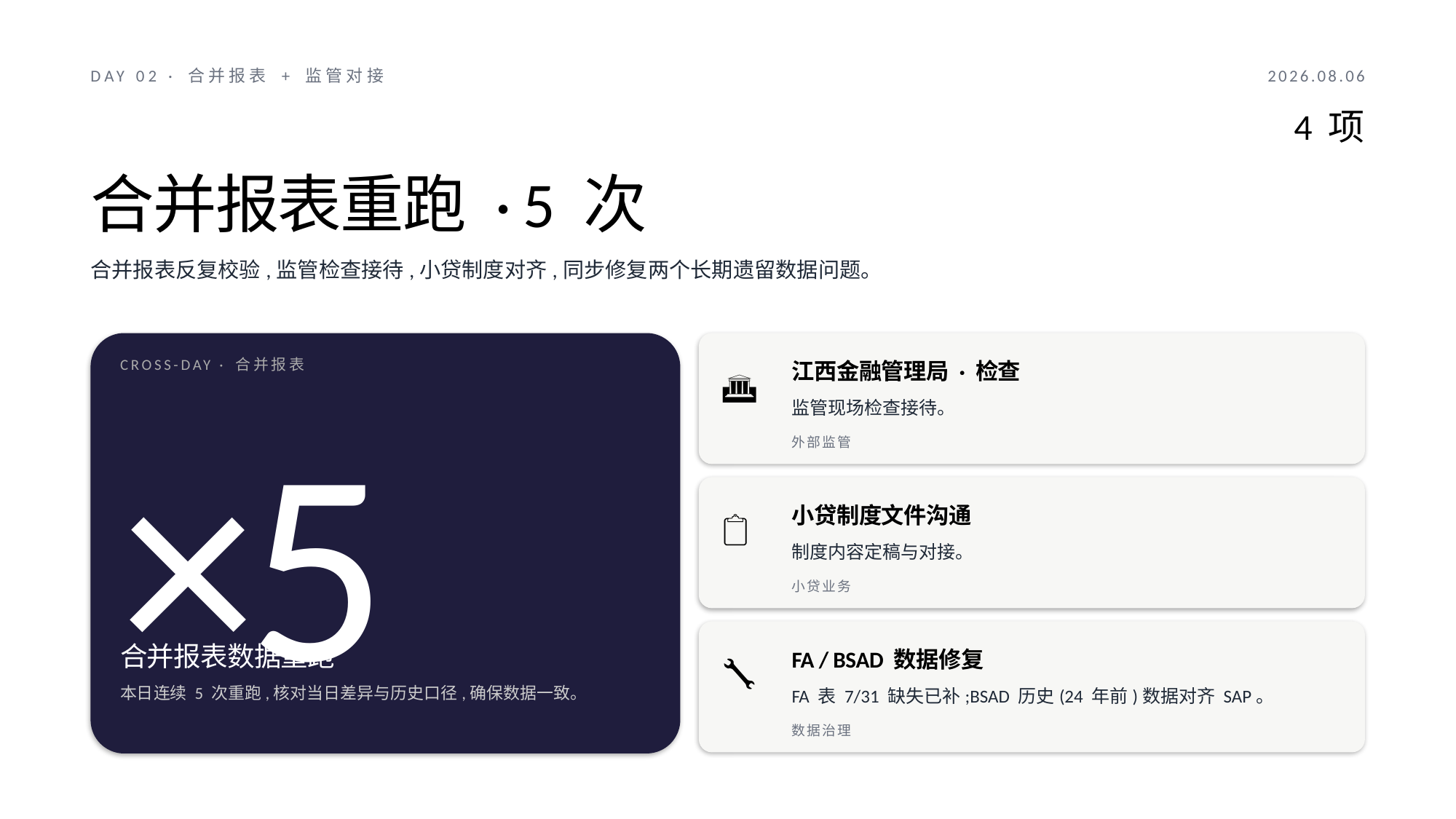

DAY 02 · 合并报表 + 监管对接
2026.08.06
4 项
合并报表重跑 · 5 次
合并报表反复校验,监管检查接待,小贷制度对齐,同步修复两个长期遗留数据问题。

CROSS-DAY · 合并报表
江西金融管理局 · 检查
🏛️
×5
监管现场检查接待。
外部监管

小贷制度文件沟通
📋
制度内容定稿与对接。
小贷业务

合并报表数据重跑
FA / BSAD 数据修复
🔧
本日连续 5 次重跑,核对当日差异与历史口径,确保数据一致。
FA 表 7/31 缺失已补;BSAD 历史(24 年前)数据对齐 SAP。
数据治理